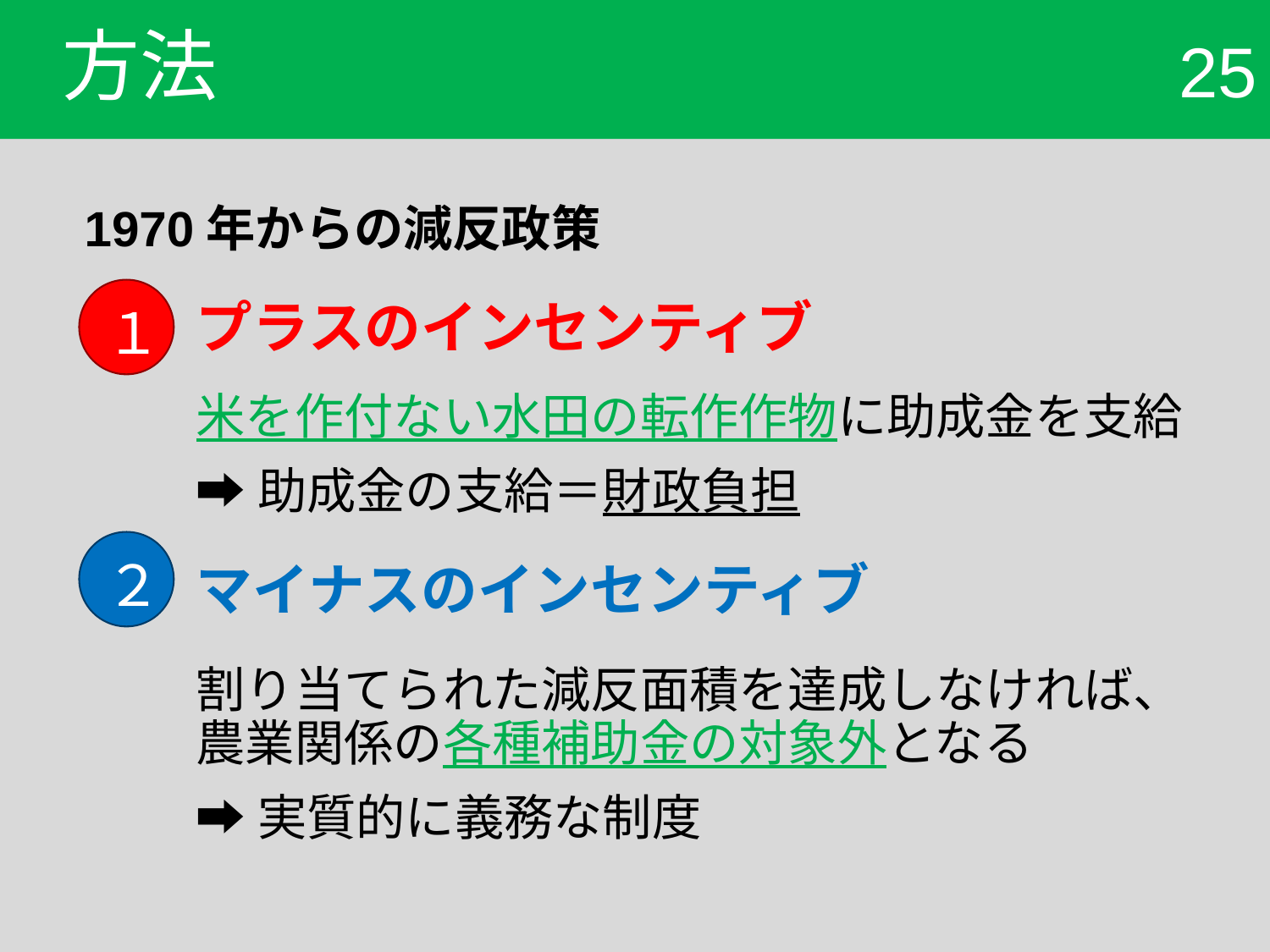

# 方法
25
1970年からの減反政策
プラスのインセンティブ
米を作付ない水田の転作作物に助成金を支給
➡助成金の支給＝財政負担
マイナスのインセンティブ
割り当てられた減反面積を達成しなければ、農業関係の各種補助金の対象外となる
➡実質的に義務な制度
１
２